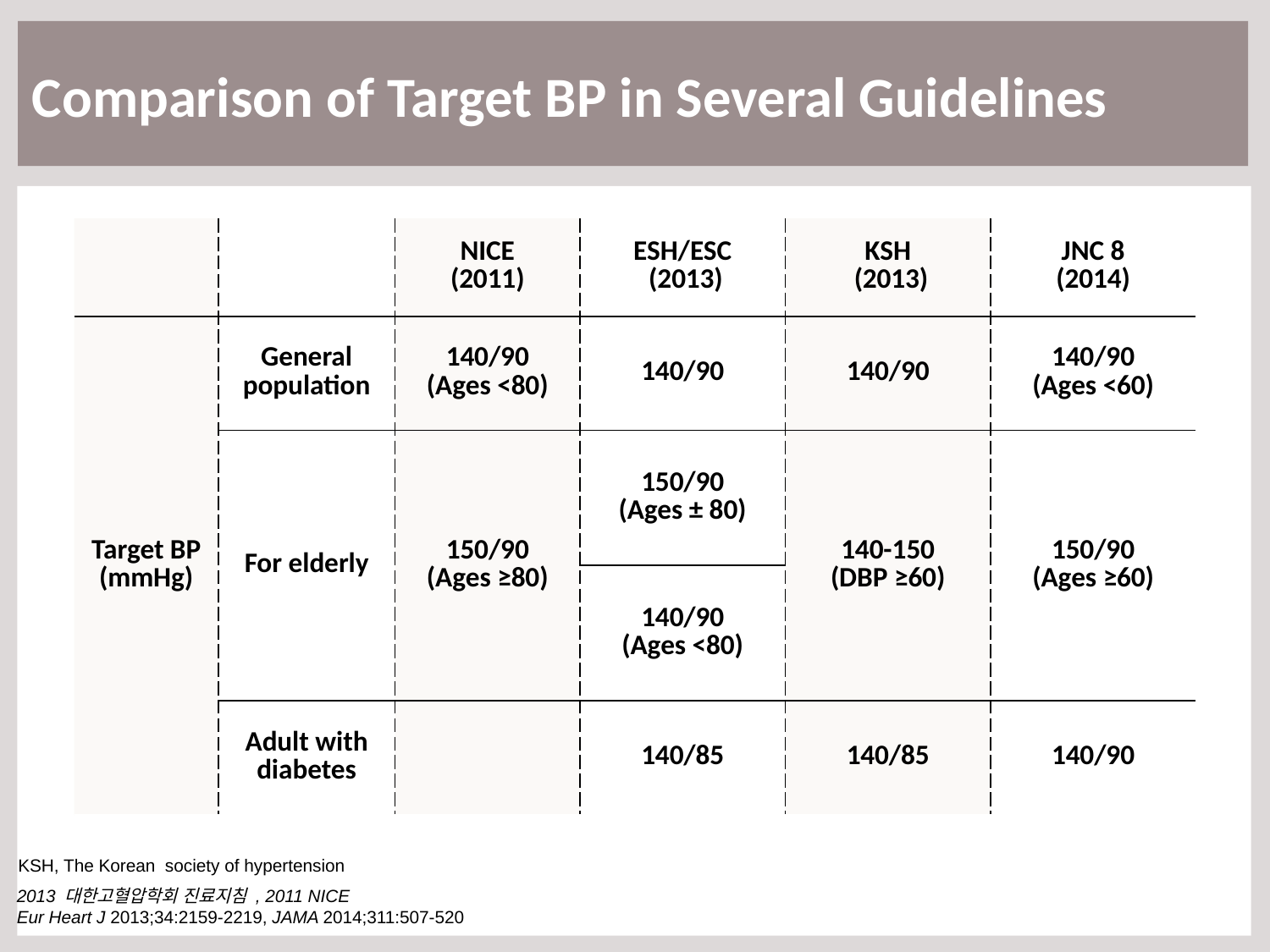

Comparison of Target BP in Several Guidelines
|  |  | NICE (2011) | ESH/ESC (2013) | KSH (2013) | JNC 8 (2014) |
| --- | --- | --- | --- | --- | --- |
| Target BP (mmHg) | General population | 140/90 (Ages <80) | 140/90 | 140/90 | 140/90 (Ages <60) |
|  | For elderly | 150/90 (Ages ≥80) | 150/90 (Ages ± 80) | 140-150 (DBP ≥60) | 150/90 (Ages ≥60) |
|  |  |  | 140/90 (Ages <80) |  |  |
|  | Adult with diabetes |  | 140/85 | 140/85 | 140/90 |
KSH, The Korean  society of hypertension
2013 대한고혈압학회 진료지침 , 2011 NICE
Eur Heart J 2013;34:2159-2219, JAMA 2014;311:507-520